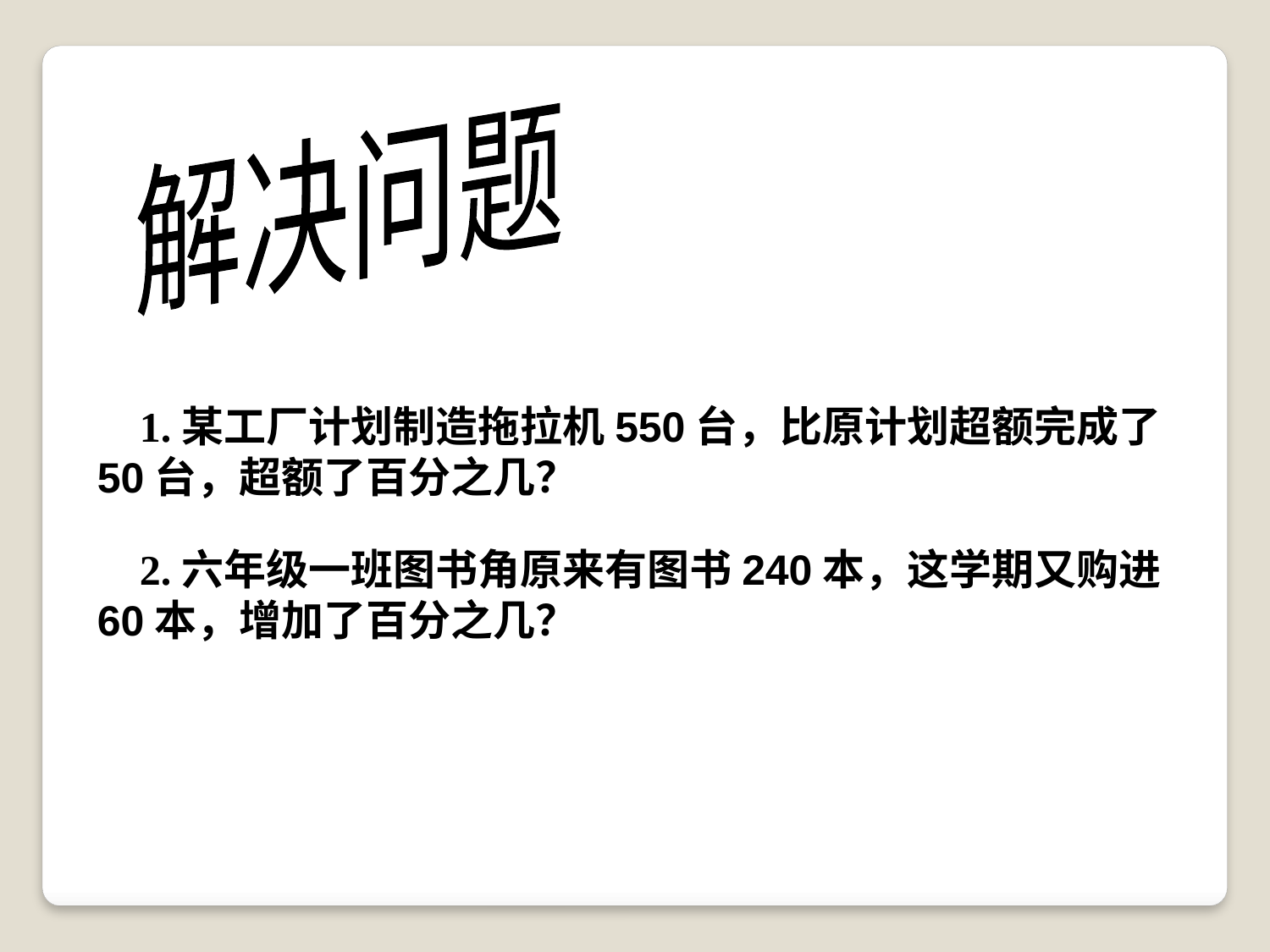

解决问题

1.某工厂计划制造拖拉机550台，比原计划超额完成了50台，超额了百分之几？
2.六年级一班图书角原来有图书240本，这学期又购进60本，增加了百分之几？